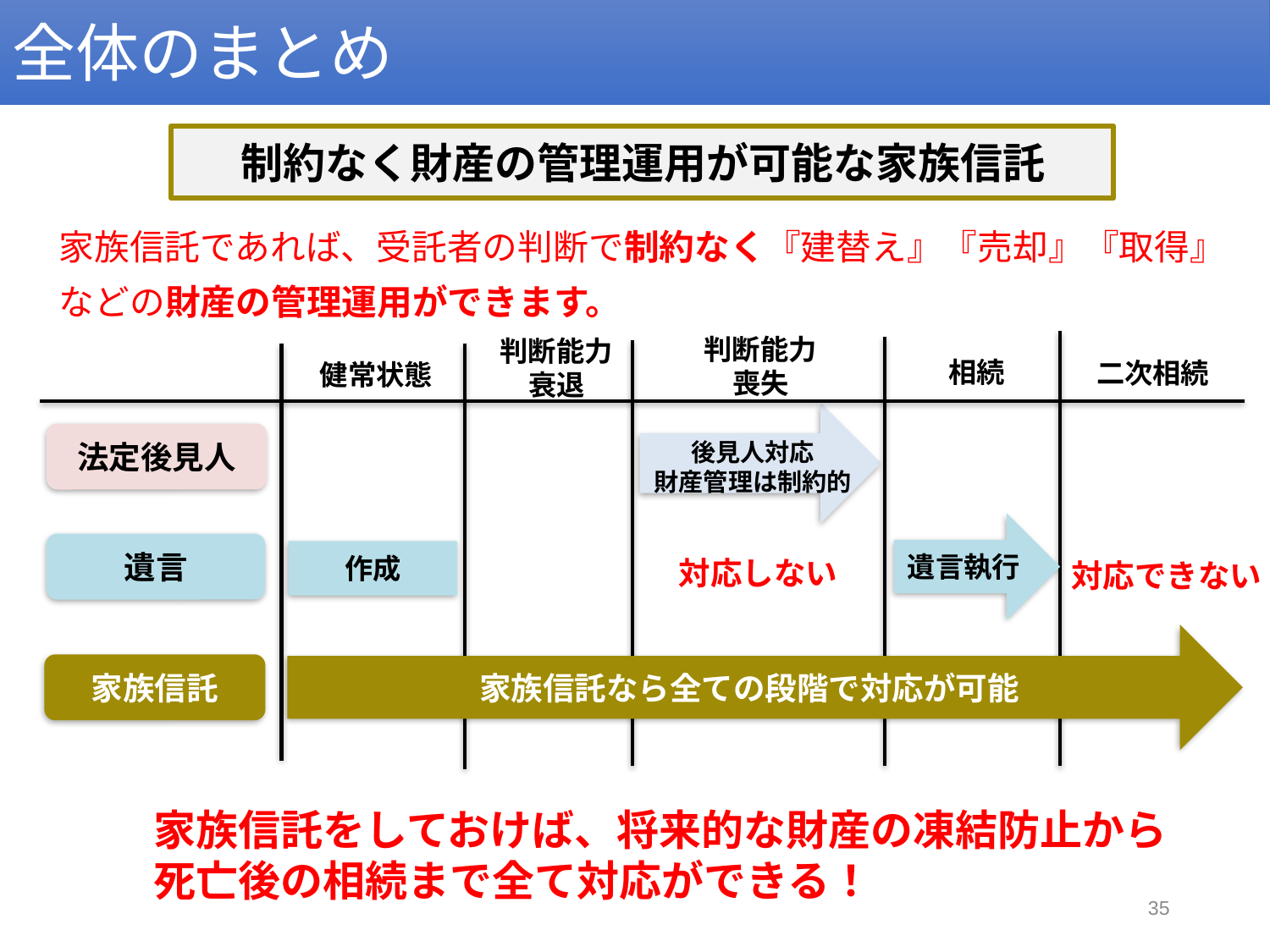

全体のまとめ
　制約なく財産の管理運用が可能な家族信託
家族信託であれば、受託者の判断で制約なく『建替え』『売却』『取得』
などの財産の管理運用ができます。
判断能力
喪失
判断能力
衰退
相続
二次相続
健常状態

法定後見人
後見人対応
財産管理は制約的
遺言執行
遺言
作成
対応しない
対応できない
家族信託なら全ての段階で対応が可能
家族信託
家族信託をしておけば、将来的な財産の凍結防止から
死亡後の相続まで全て対応ができる！
35